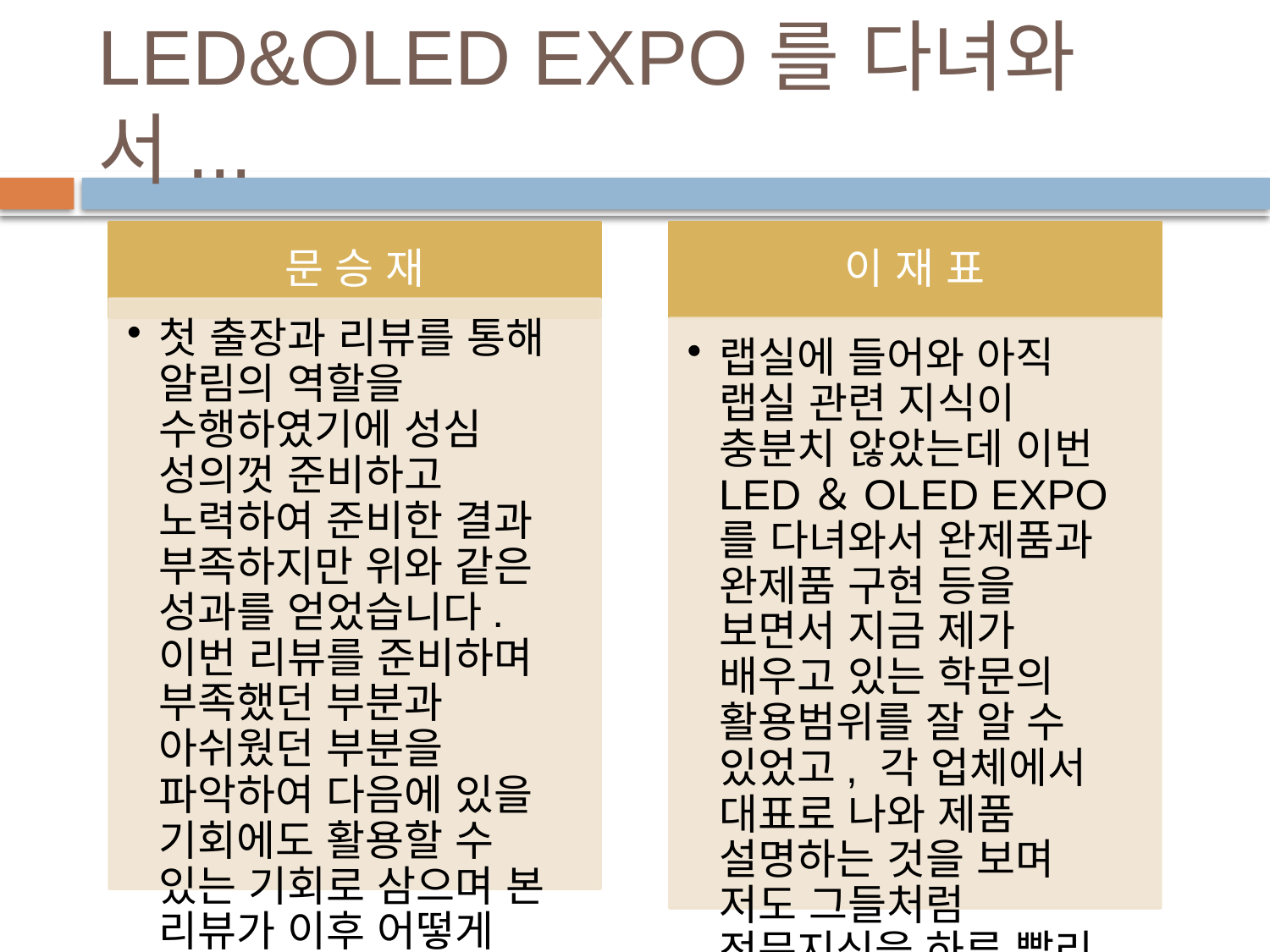

# LED&OLED EXPO를 다녀와서...
문 승 재
첫 출장과 리뷰를 통해 알림의 역할을 수행하였기에 성심 성의껏 준비하고 노력하여 준비한 결과 부족하지만 위와 같은 성과를 얻었습니다. 이번 리뷰를 준비하며 부족했던 부분과 아쉬웠던 부분을 파악하여 다음에 있을 기회에도 활용할 수 있는 기회로 삼으며 본 리뷰가 이후 어떻게 사용되어도 큰 도움이 되는 부분이었으면 좋겠습니다.
이 재 표
랩실에 들어와 아직 랩실 관련 지식이 충분치 않았는데 이번 LED＆OLED EXPO를 다녀와서 완제품과 완제품 구현 등을 보면서 지금 제가 배우고 있는 학문의 활용범위를 잘 알 수 있었고, 각 업체에서 대표로 나와 제품 설명하는 것을 보며  저도 그들처럼 전문지식을 하루 빨리 쌓고 싶다는 생각이 들었습니다. 이후에도 이와 같은 출장기회 주어진다면 적극적으로 참여하고 싶습니다.